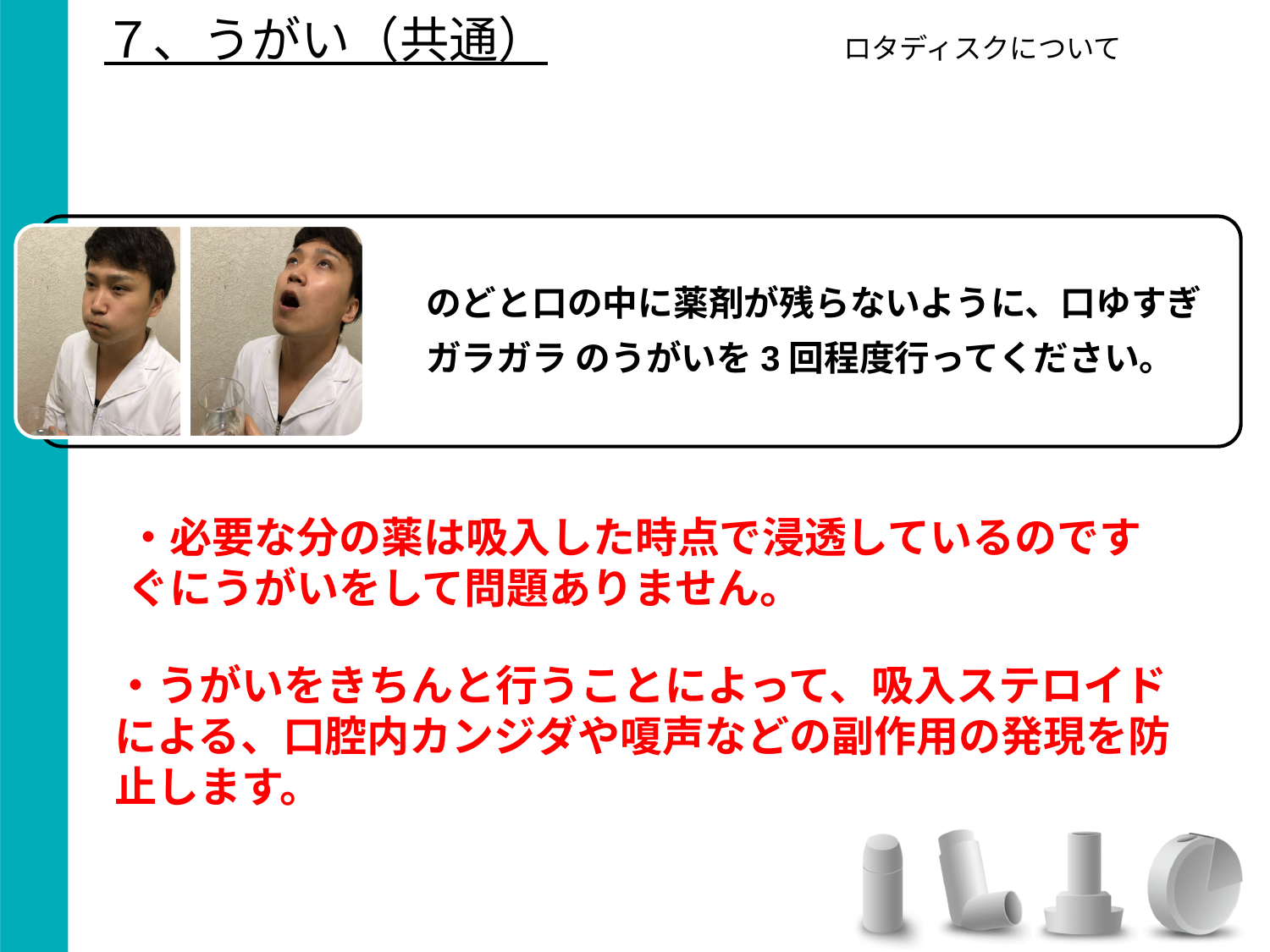

７、うがい（共通）
# ロタディスクについて
　・
　　　のどと口の中に薬剤が残らないように、口ゆすぎと、
　　　ガラガラ のうがいを3回程度行ってください。
・必要な分の薬は吸入した時点で浸透しているのですぐにうがいをして問題ありません。
・うがいをきちんと行うことによって、吸入ステロイドによる、口腔内カンジダや嗄声などの副作用の発現を防止します。